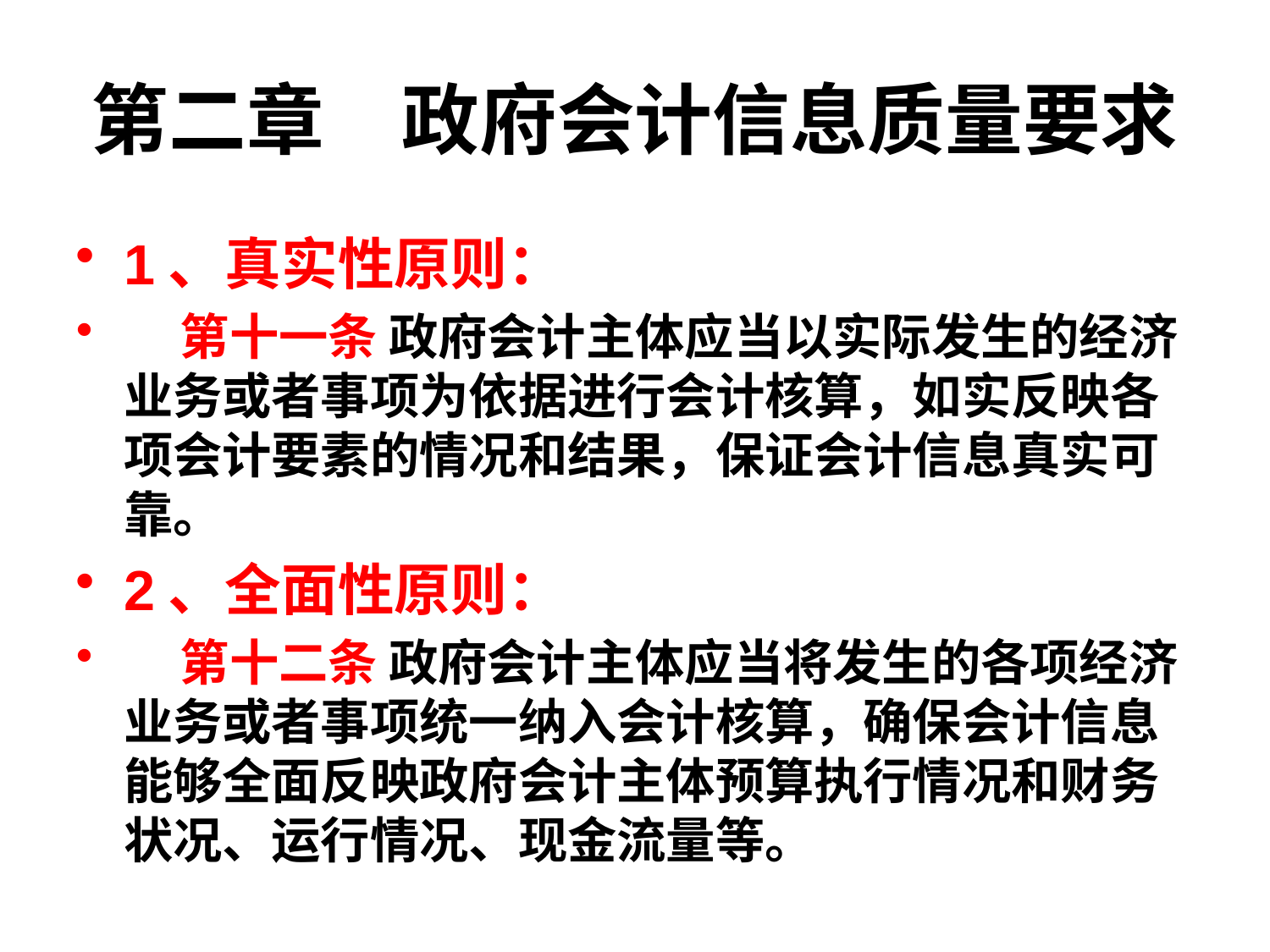

# 第二章　政府会计信息质量要求
1、真实性原则：
    第十一条 政府会计主体应当以实际发生的经济业务或者事项为依据进行会计核算，如实反映各项会计要素的情况和结果，保证会计信息真实可靠。
2、全面性原则：
    第十二条 政府会计主体应当将发生的各项经济业务或者事项统一纳入会计核算，确保会计信息能够全面反映政府会计主体预算执行情况和财务状况、运行情况、现金流量等。